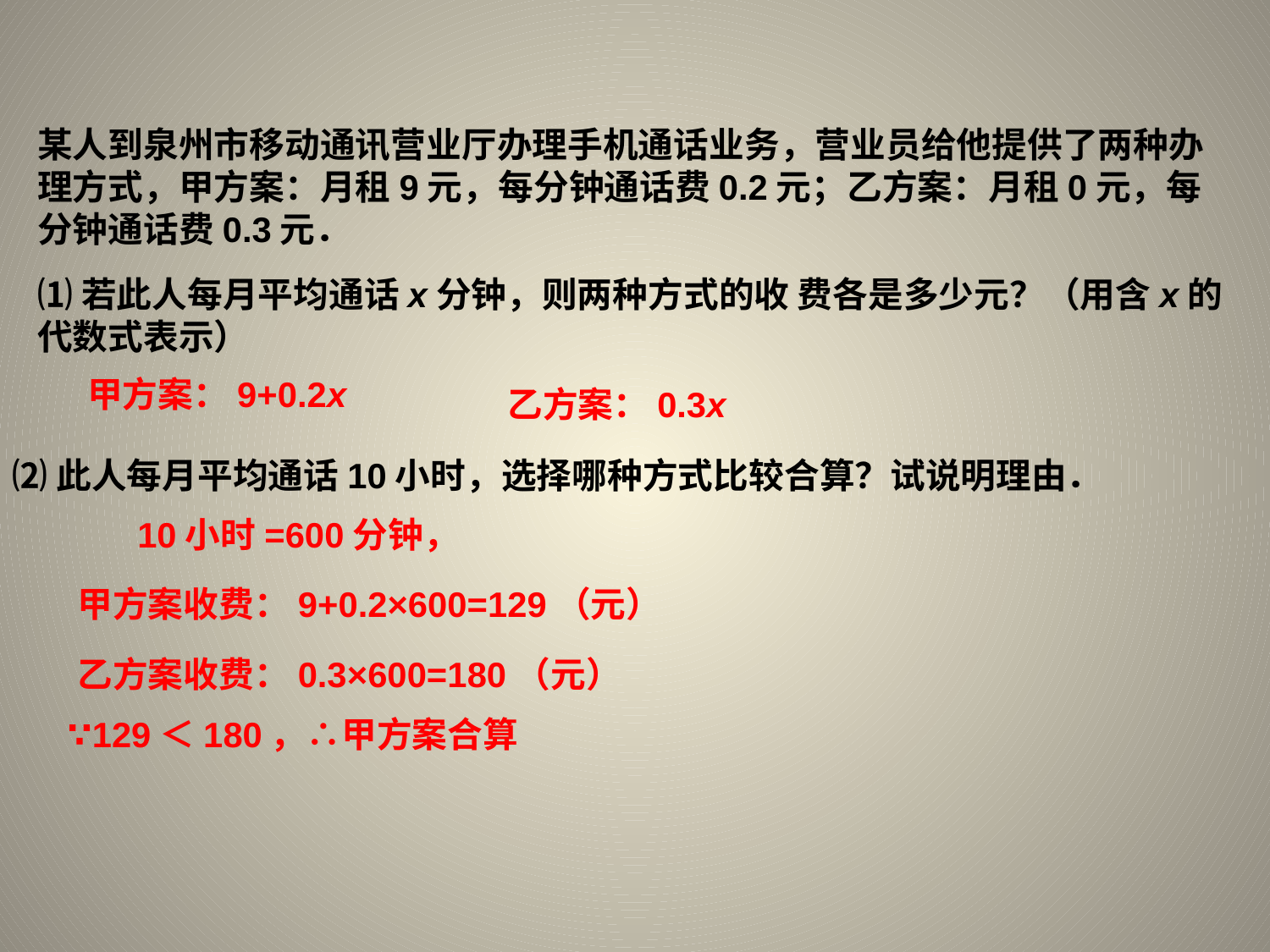

某人到泉州市移动通讯营业厅办理手机通话业务，营业员给他提供了两种办理方式，甲方案：月租9元，每分钟通话费0.2元；乙方案：月租0元，每分钟通话费0.3元．
⑴若此人每月平均通话x分钟，则两种方式的收 费各是多少元？（用含x的代数式表示）
甲方案：9+0.2x
乙方案：0.3x
⑵此人每月平均通话10小时，选择哪种方式比较合算？试说明理由．
10小时=600分钟，
甲方案收费：9+0.2×600=129（元）
乙方案收费：0.3×600=180（元）
∵129＜180，∴甲方案合算